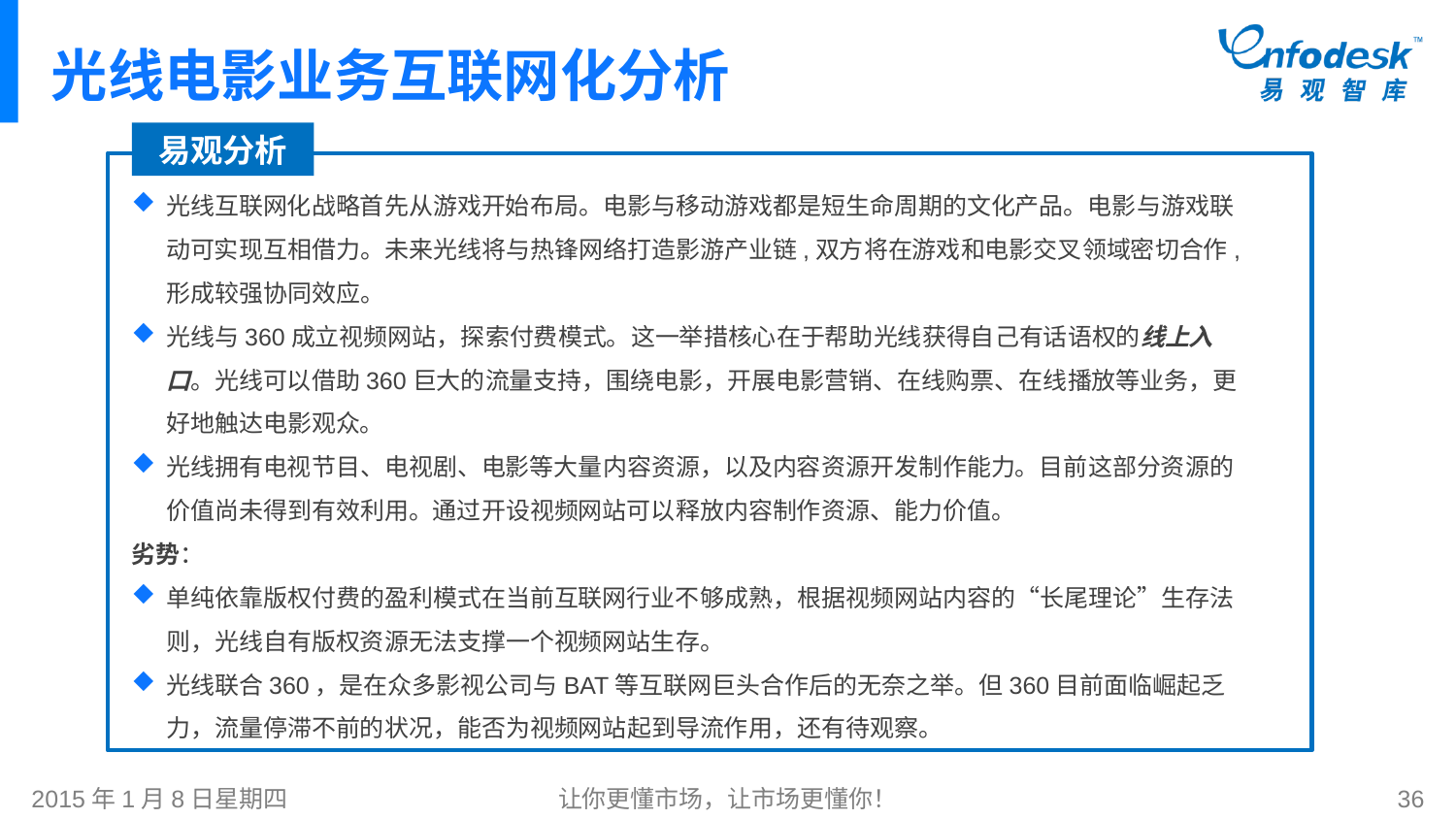

# 光线电影业务互联网化分析
易观分析

光线互联网化战略首先从游戏开始布局。电影与移动游戏都是短生命周期的文化产品。电影与游戏联动可实现互相借力。未来光线将与热锋网络打造影游产业链,双方将在游戏和电影交叉领域密切合作,形成较强协同效应。
光线与360成立视频网站，探索付费模式。这一举措核心在于帮助光线获得自己有话语权的线上入口。光线可以借助360巨大的流量支持，围绕电影，开展电影营销、在线购票、在线播放等业务，更好地触达电影观众。
光线拥有电视节目、电视剧、电影等大量内容资源，以及内容资源开发制作能力。目前这部分资源的价值尚未得到有效利用。通过开设视频网站可以释放内容制作资源、能力价值。
劣势：
单纯依靠版权付费的盈利模式在当前互联网行业不够成熟，根据视频网站内容的“长尾理论”生存法则，光线自有版权资源无法支撑一个视频网站生存。
光线联合360，是在众多影视公司与BAT等互联网巨头合作后的无奈之举。但360目前面临崛起乏力，流量停滞不前的状况，能否为视频网站起到导流作用，还有待观察。
2015年1月8日星期四
让你更懂市场，让市场更懂你！
36